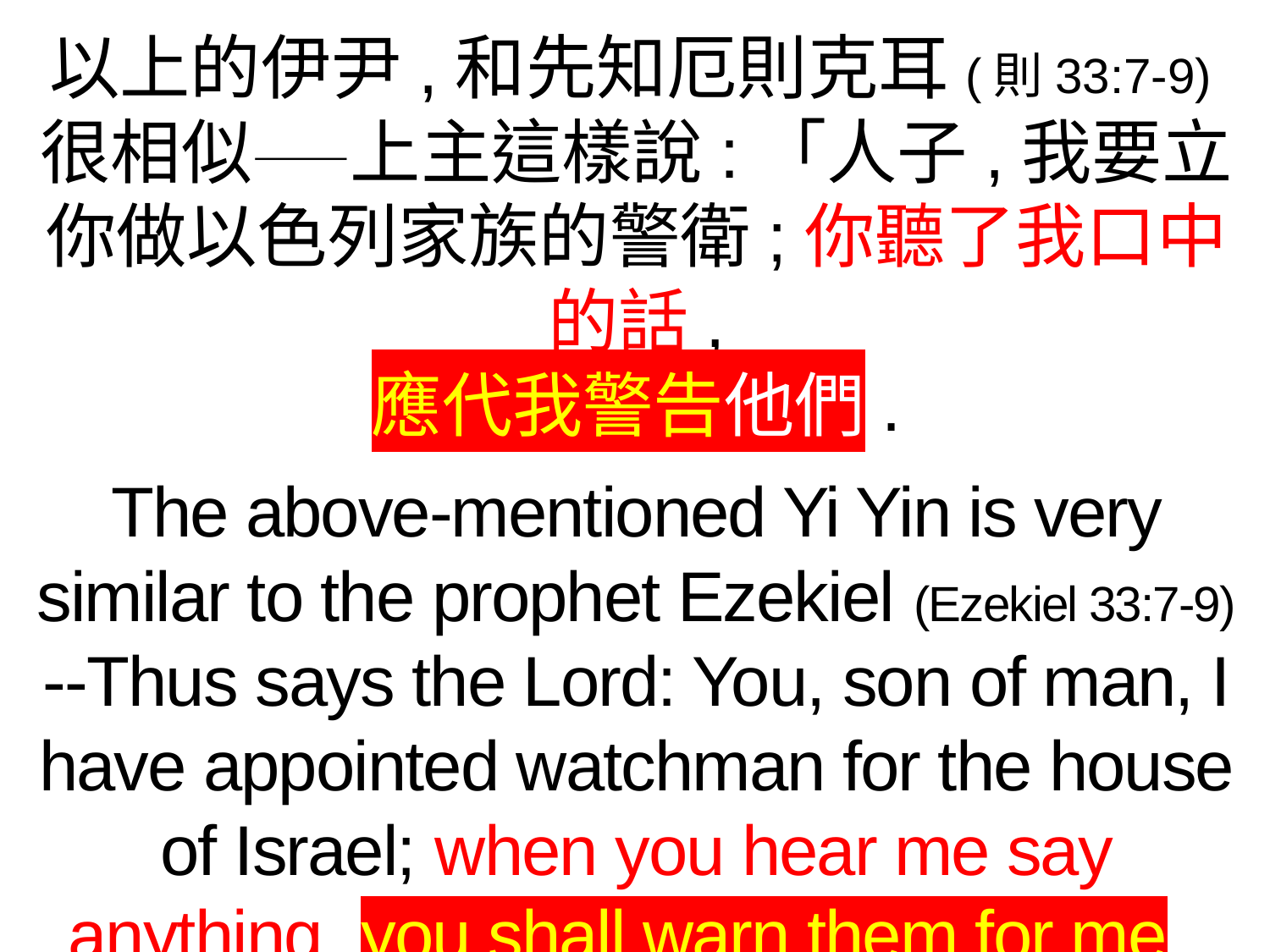

以上的伊尹,和先知厄則克耳(則33:7-9)很相似——上主這樣說:「人子,我要立你做以色列家族的警衛;你聽了我口中的話,
應代我警告他們.
The above-mentioned Yi Yin is very similar to the prophet Ezekiel (Ezekiel 33:7-9)
--Thus says the Lord: You, son of man, I have appointed watchman for the house of Israel; when you hear me say anything, you shall warn them for me.